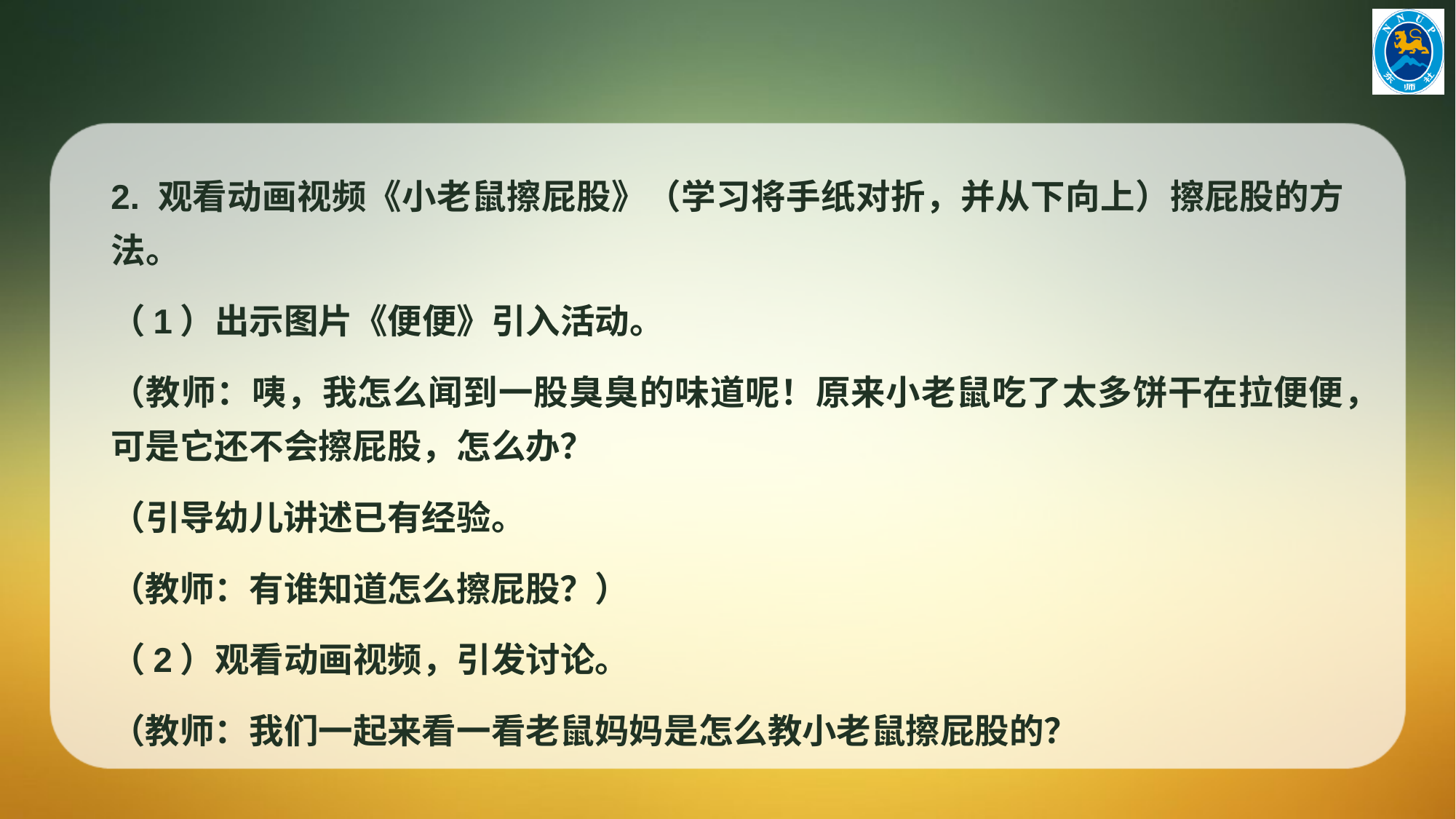

2. 观看动画视频《小老鼠擦屁股》（学习将手纸对折，并从下向上）擦屁股的方法。
（1）出示图片《便便》引入活动。
（教师：咦，我怎么闻到一股臭臭的味道呢！原来小老鼠吃了太多饼干在拉便便，可是它还不会擦屁股，怎么办？
（引导幼儿讲述已有经验。
（教师：有谁知道怎么擦屁股？）
（2）观看动画视频，引发讨论。
（教师：我们一起来看一看老鼠妈妈是怎么教小老鼠擦屁股的？